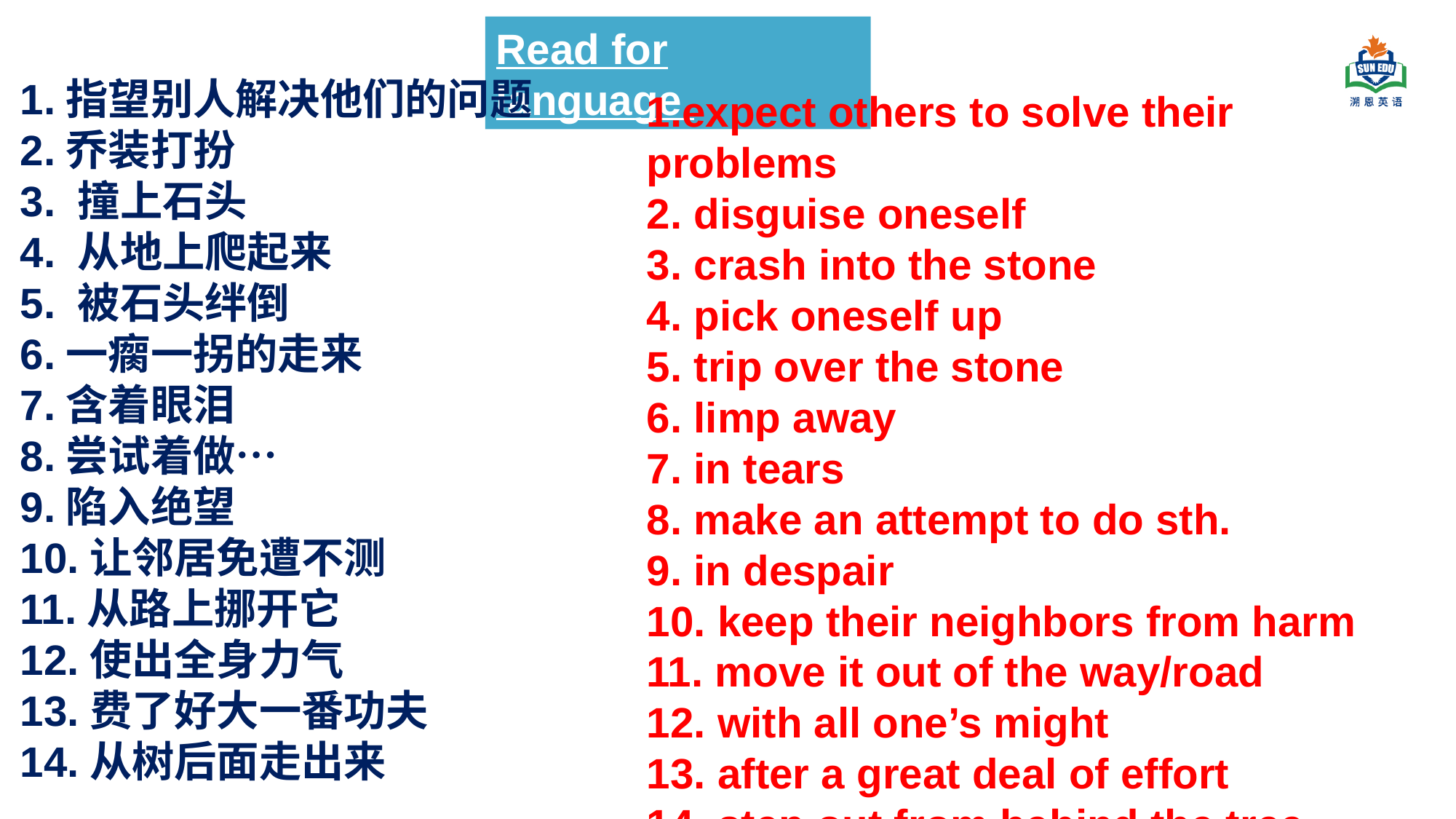

Read for language
1.指望别人解决他们的问题
2.乔装打扮
3. 撞上石头
4. 从地上爬起来
5. 被石头绊倒
6.一瘸一拐的走来
7.含着眼泪
8.尝试着做…
9.陷入绝望
10.让邻居免遭不测
11.从路上挪开它
12.使出全身力气
13.费了好大一番功夫
14.从树后面走出来

1.expect others to solve their problems
2. disguise oneself
3. crash into the stone
4. pick oneself up
5. trip over the stone
6. limp away
7. in tears
8. make an attempt to do sth.
9. in despair
10. keep their neighbors from harm
11. move it out of the way/road
12. with all one’s might
13. after a great deal of effort
14. step out from behind the tree